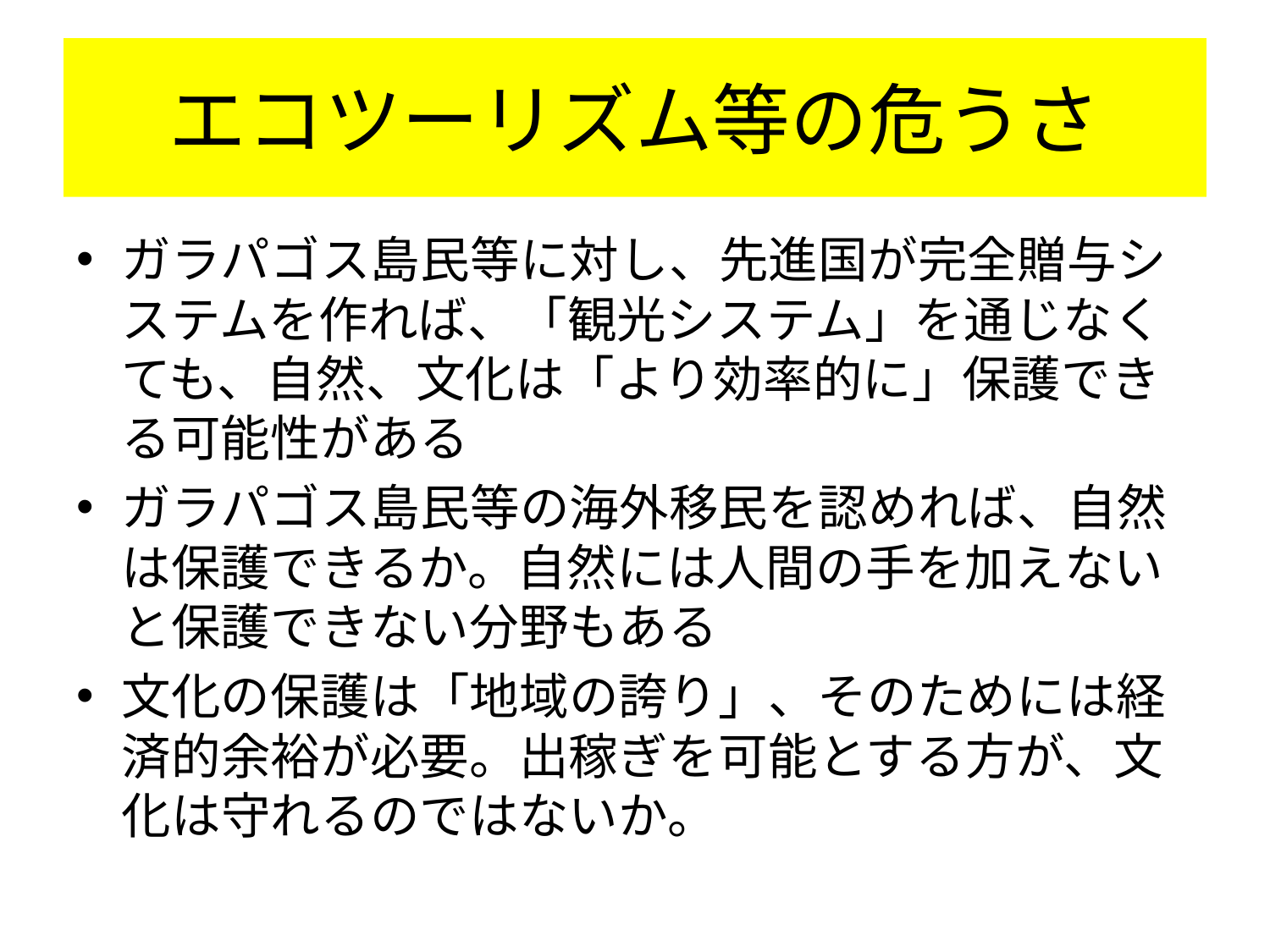

# エコツーリズム等の危うさ
ガラパゴス島民等に対し、先進国が完全贈与システムを作れば、「観光システム」を通じなくても、自然、文化は「より効率的に」保護できる可能性がある
ガラパゴス島民等の海外移民を認めれば、自然は保護できるか。自然には人間の手を加えないと保護できない分野もある
文化の保護は「地域の誇り」、そのためには経済的余裕が必要。出稼ぎを可能とする方が、文化は守れるのではないか。